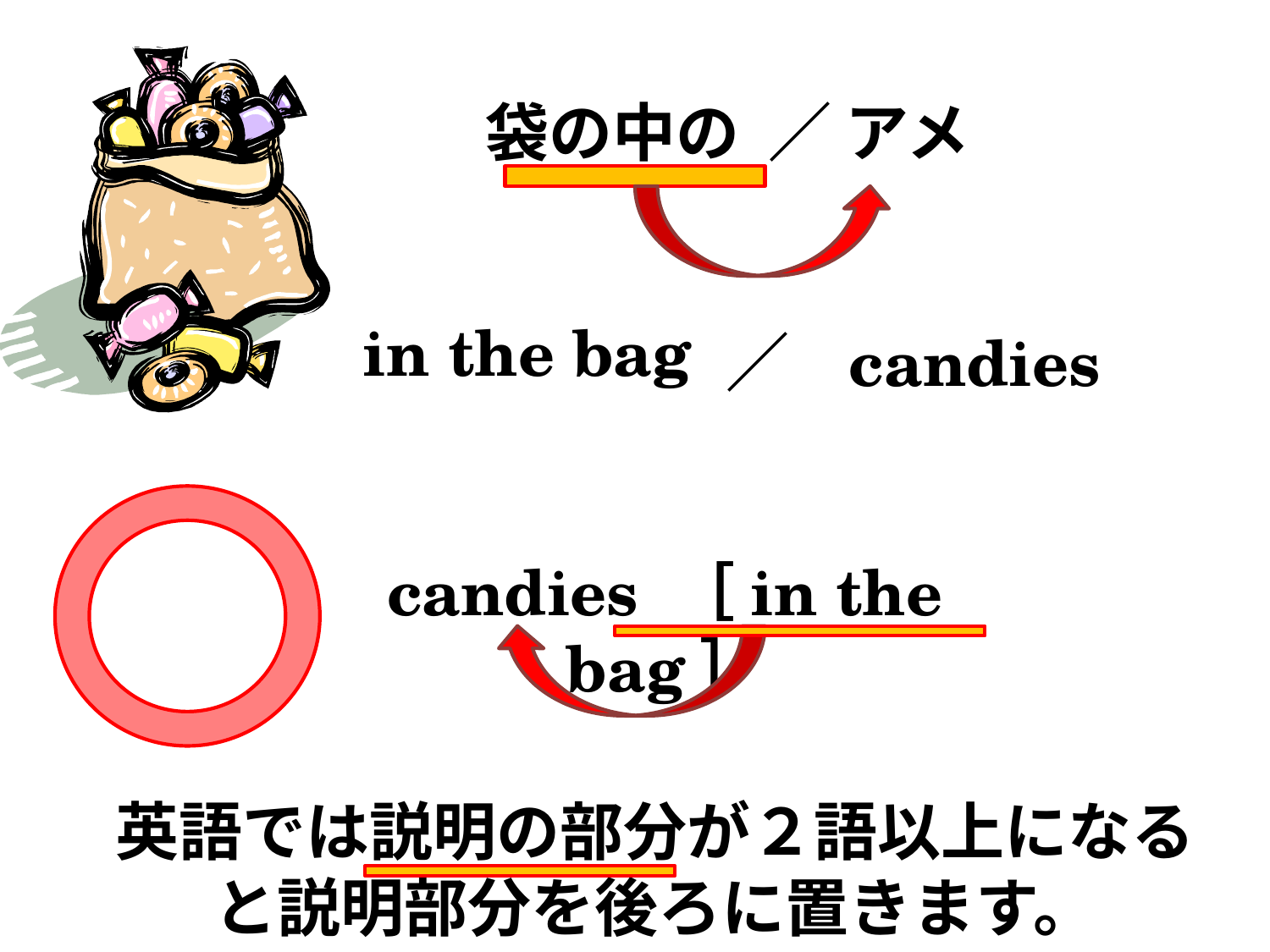

袋の中の  ／ アメ

 in the bag
／
candies

candies ［in the bag］

英語では説明の部分が２語以上になると説明部分を後ろに置きます。